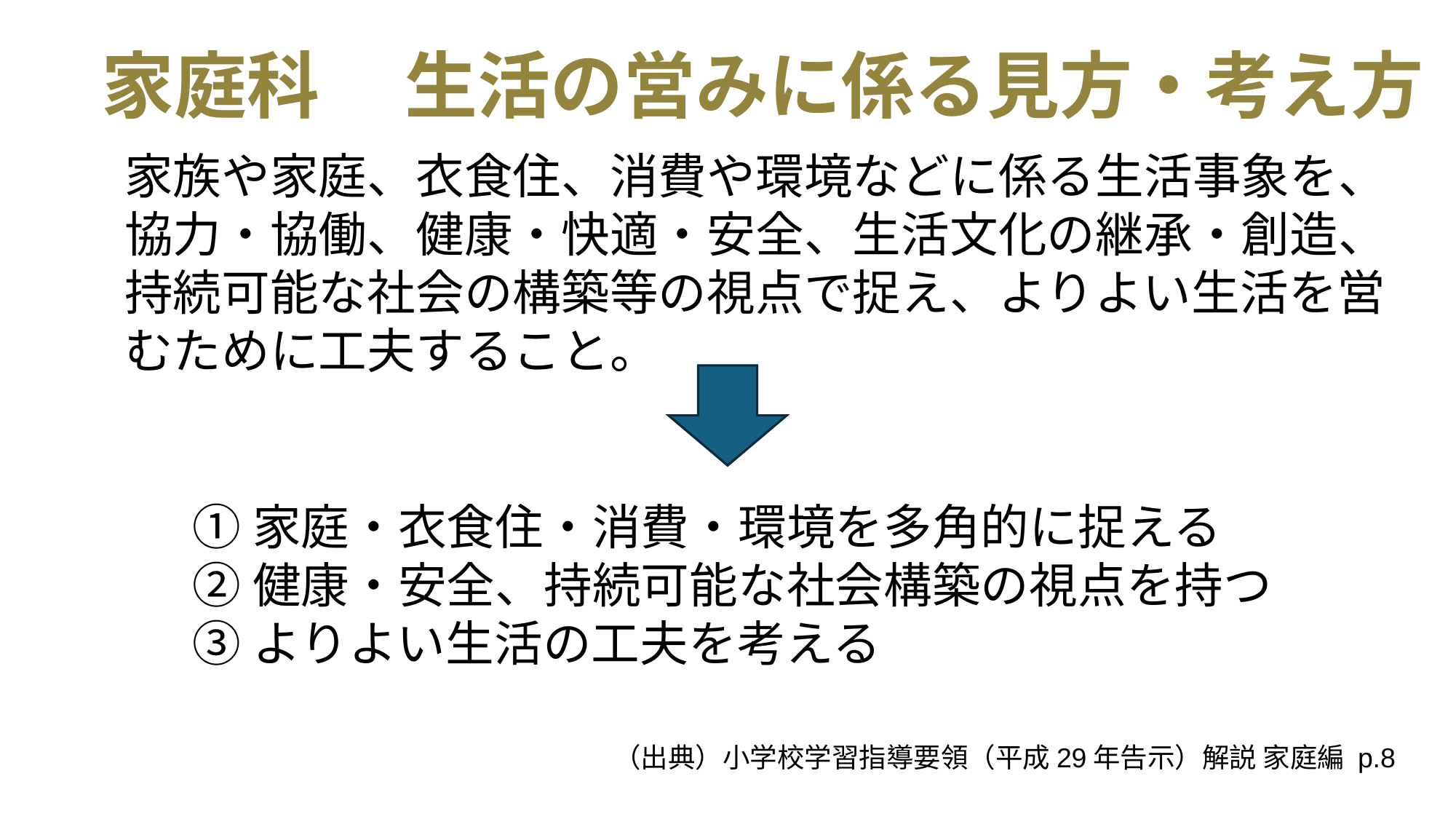

家庭科
生活の営みに係る見方・考え方
家族や家庭、衣食住、消費や環境などに係る生活事象を、協力・協働、健康・快適・安全、生活文化の継承・創造、持続可能な社会の構築等の視点で捉え、よりよい生活を営むために工夫すること。

①家庭・衣食住・消費・環境を多角的に捉える
②健康・安全、持続可能な社会構築の視点を持つ
③よりよい生活の工夫を考える
（出典）小学校学習指導要領（平成29年告示）解説 家庭編 p.8